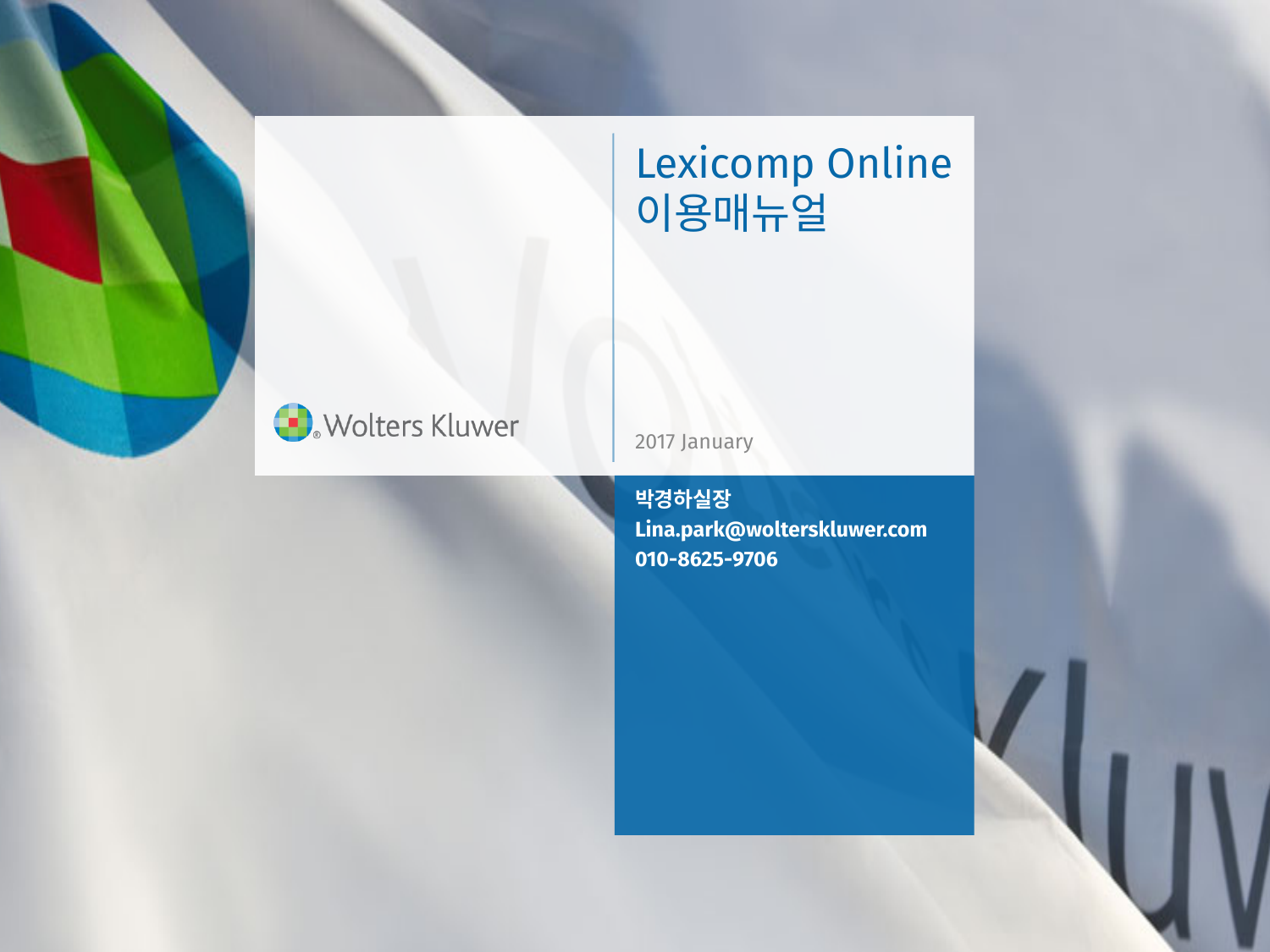

# Lexicomp Online 이용매뉴얼
2017 January
박경하실장
Lina.park@wolterskluwer.com
010-8625-9706